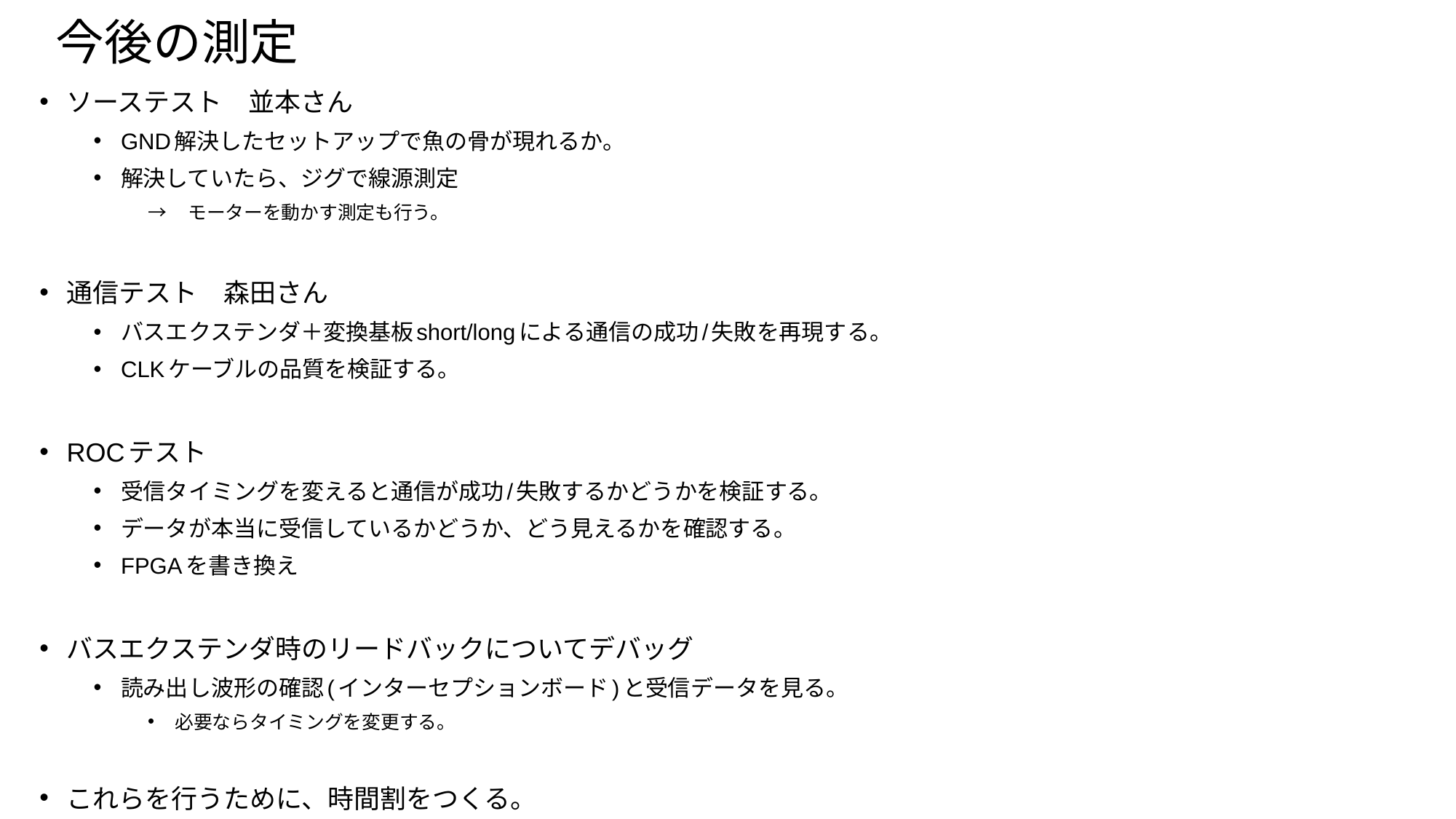

# 今後の測定
ソーステスト　並本さん
GND解決したセットアップで魚の骨が現れるか。
解決していたら、ジグで線源測定
→　モーターを動かす測定も行う。

通信テスト　森田さん
バスエクステンダ＋変換基板short/longによる通信の成功/失敗を再現する。
CLKケーブルの品質を検証する。

ROCテスト
受信タイミングを変えると通信が成功/失敗するかどうかを検証する。
データが本当に受信しているかどうか、どう見えるかを確認する。
FPGAを書き換え

バスエクステンダ時のリードバックについてデバッグ
読み出し波形の確認(インターセプションボード)と受信データを見る。
必要ならタイミングを変更する。

これらを行うために、時間割をつくる。